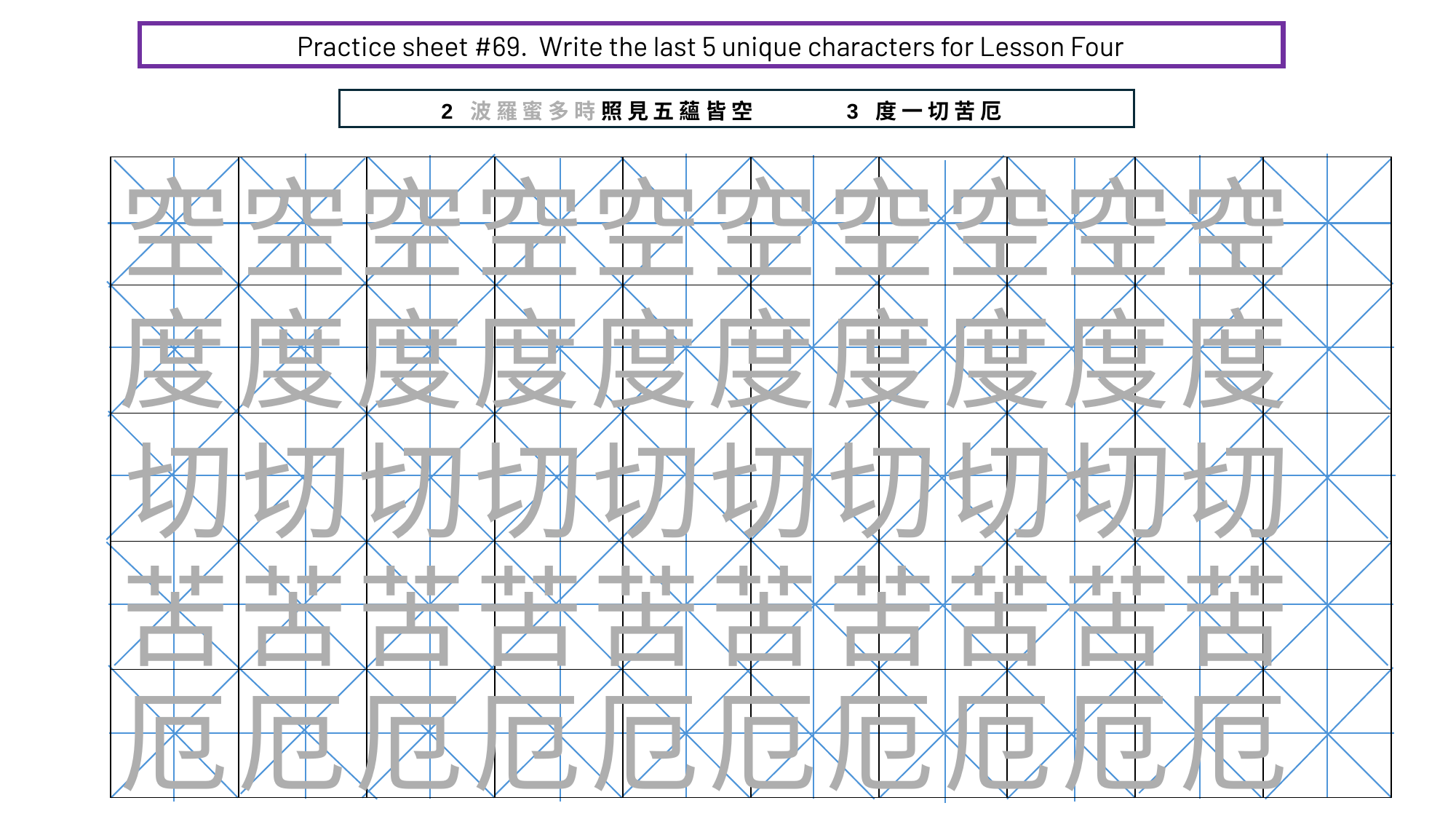

Practice sheet #69.  Write the last 5 unique characters for Lesson Four

		2  波 羅 蜜 多 時 照 見 五 蘊 皆 空                  3  度 一 切 苦 厄
空 空 空 空 空 空 空 空 空 空

|  |  |  |  |  |  |  |  |  |  |
| --- | --- | --- | --- | --- | --- | --- | --- | --- | --- |
|  |  |  |  |  |  |  |  |  |  |
|  |  |  |  |  |  |  |  |  |  |
|  |  |  |  |  |  |  |  |  |  |
|  |  |  |  |  |  |  |  |  |  |

度 度 度 度 度 度 度 度 度 度
切 切 切 切 切 切 切 切 切 切
苦 苦 苦 苦 苦 苦 苦 苦 苦 苦
厄 厄 厄 厄 厄 厄 厄 厄 厄 厄